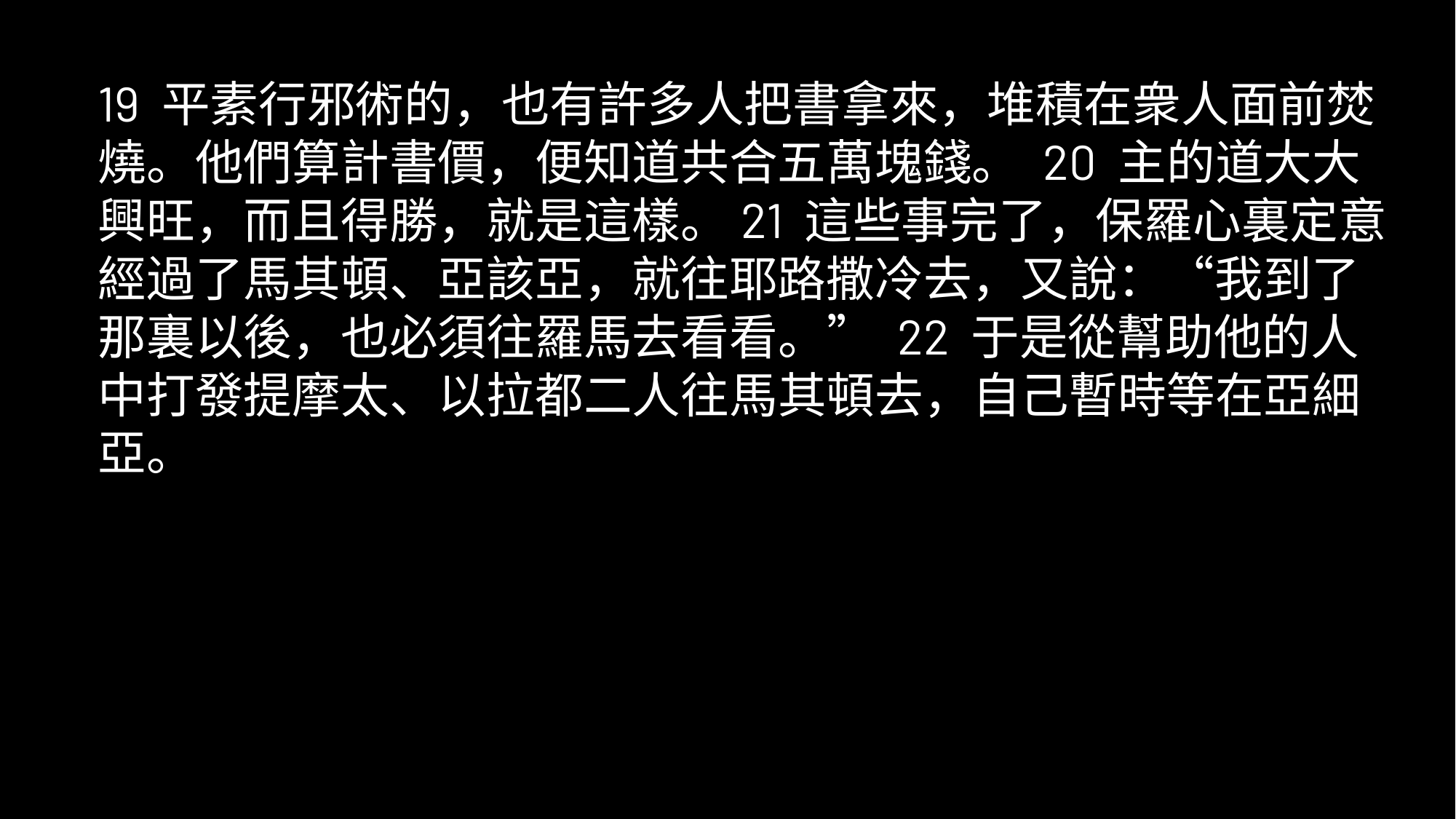

19 平素行邪術的，也有許多人把書拿來，堆積在衆人面前焚燒。他們算計書價，便知道共合五萬塊錢。 20 主的道大大興旺，而且得勝，就是這樣。21 這些事完了，保羅心裏定意經過了馬其頓、亞該亞，就往耶路撒冷去，又說：“我到了那裏以後，也必須往羅馬去看看。” 22 于是從幫助他的人中打發提摩太、以拉都二人往馬其頓去，自己暫時等在亞細亞。